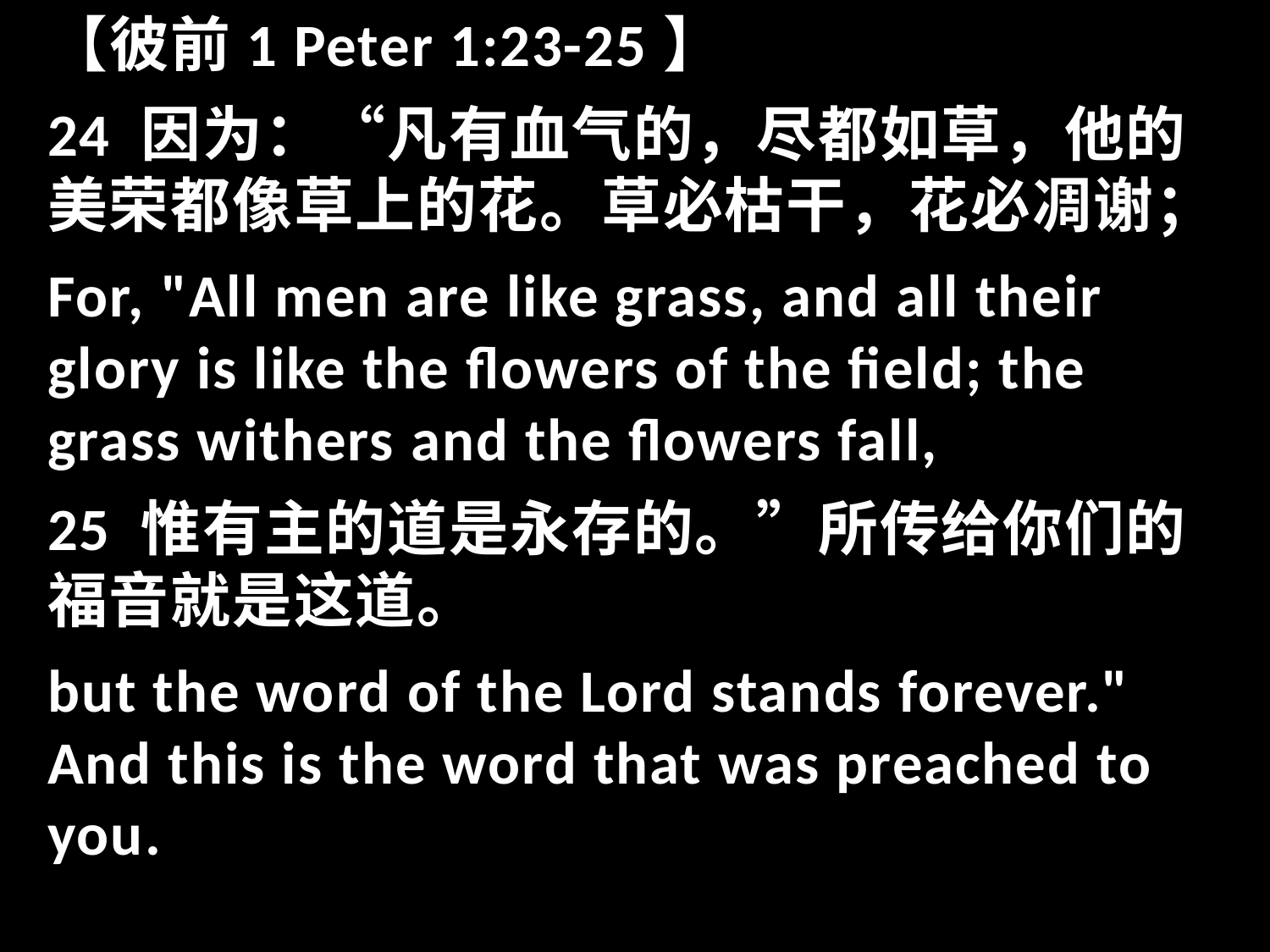

【彼前1 Peter 1:23-25】
24 因为：“凡有血气的，尽都如草，他的美荣都像草上的花。草必枯干，花必凋谢；
For, "All men are like grass, and all their glory is like the flowers of the field; the grass withers and the flowers fall,
25 惟有主的道是永存的。”所传给你们的福音就是这道。
but the word of the Lord stands forever." And this is the word that was preached to you.